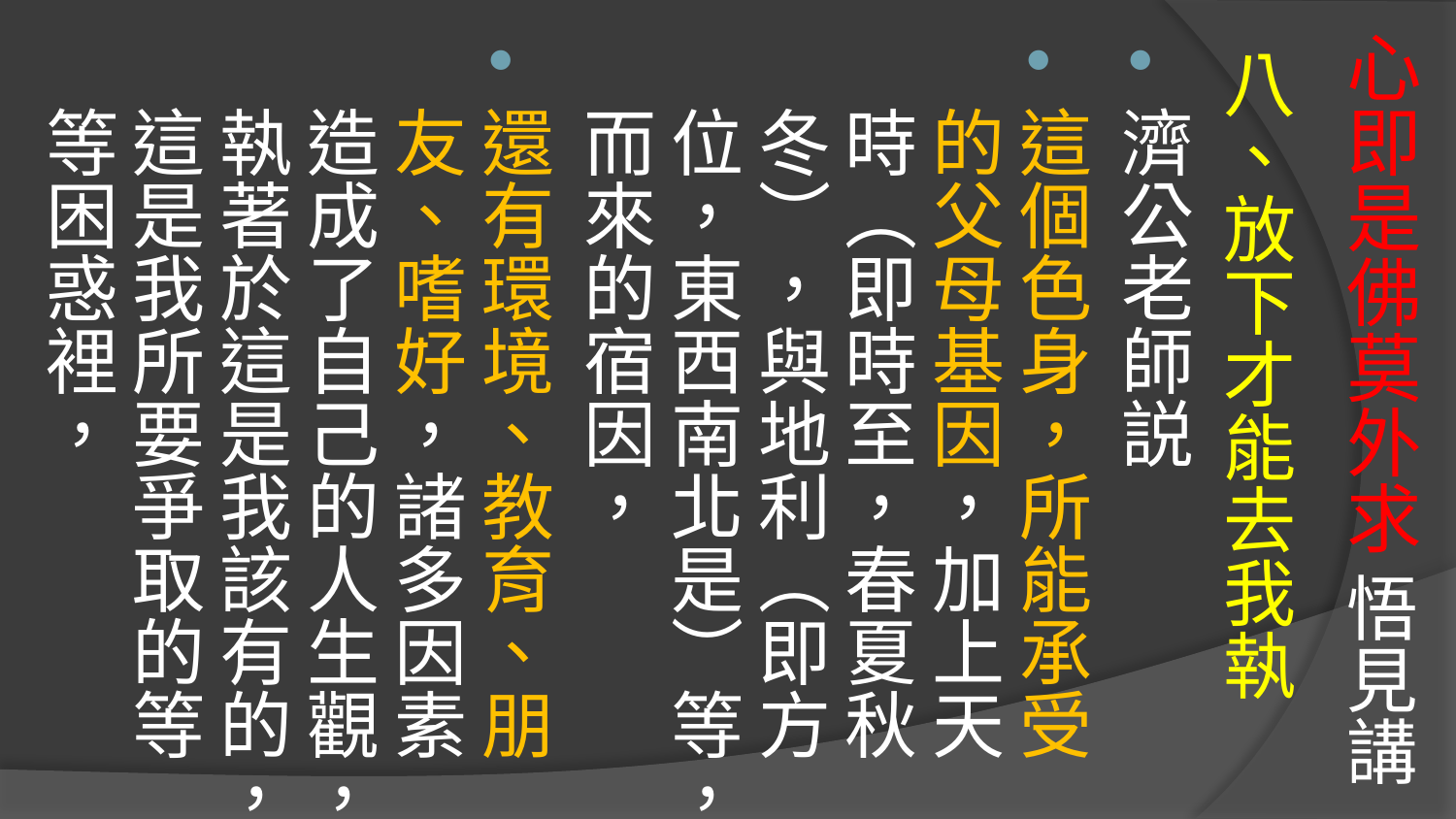

# 心即是佛莫外求 悟見講
八、放下才能去我執
濟公老師説
這個色身，所能承受的父母基因，加上天時（即時至，春夏秋冬），與地利（即方位，東西南北是）等，而來的宿因，
還有環境、教育、朋友、嗜好，諸多因素造成了自己的人生觀，執著於這是我該有的，這是我所要爭取的等等困惑裡，